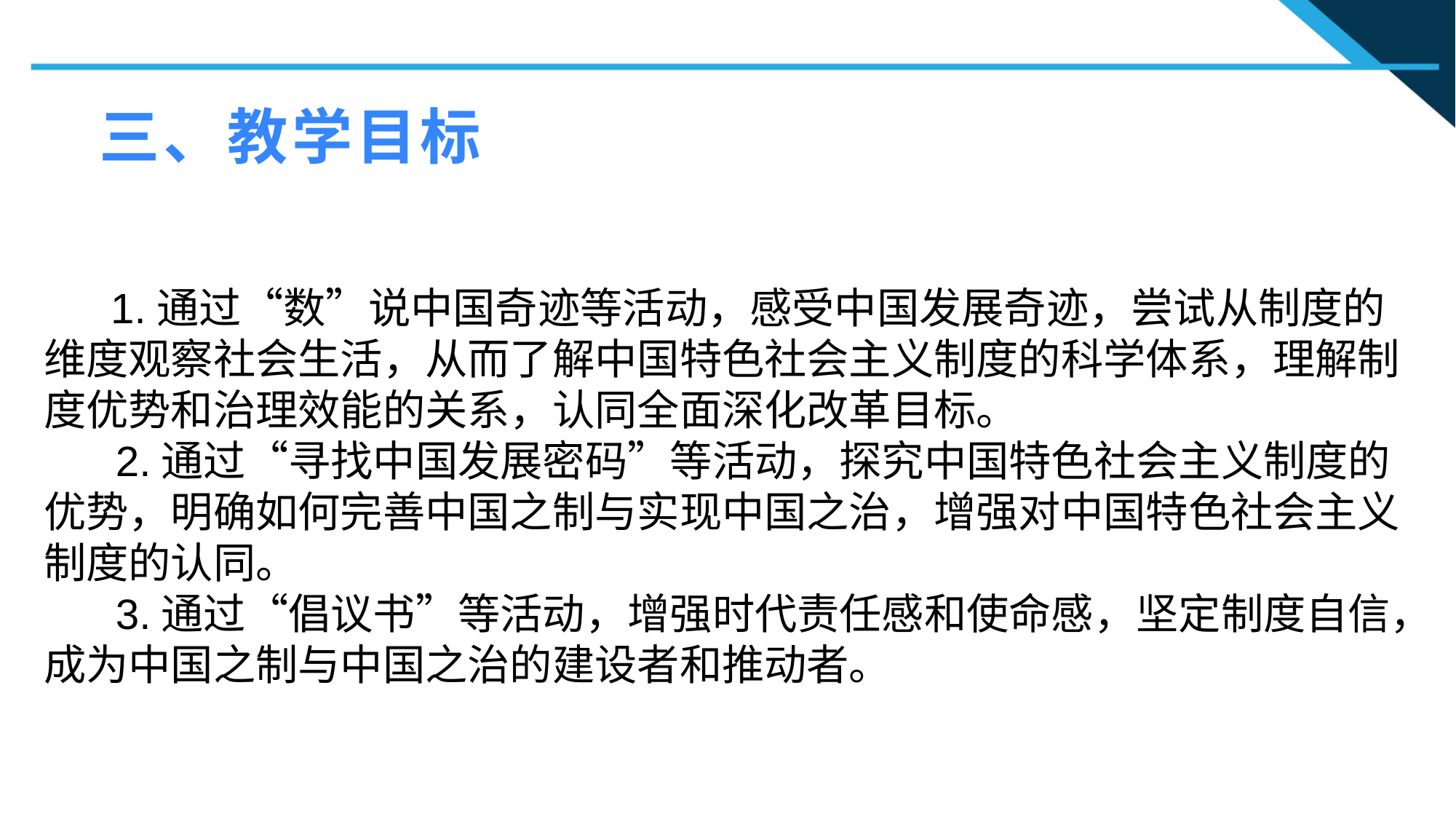

三、教学目标
   1.通过“数”说中国奇迹等活动，感受中国发展奇迹，尝试从制度的维度观察社会生活，从而了解中国特色社会主义制度的科学体系，理解制度优势和治理效能的关系，认同全面深化改革目标。
   2.通过“寻找中国发展密码”等活动，探究中国特色社会主义制度的优势，明确如何完善中国之制与实现中国之治，增强对中国特色社会主义制度的认同。
   3.通过“倡议书”等活动，增强时代责任感和使命感，坚定制度自信，成为中国之制与中国之治的建设者和推动者。